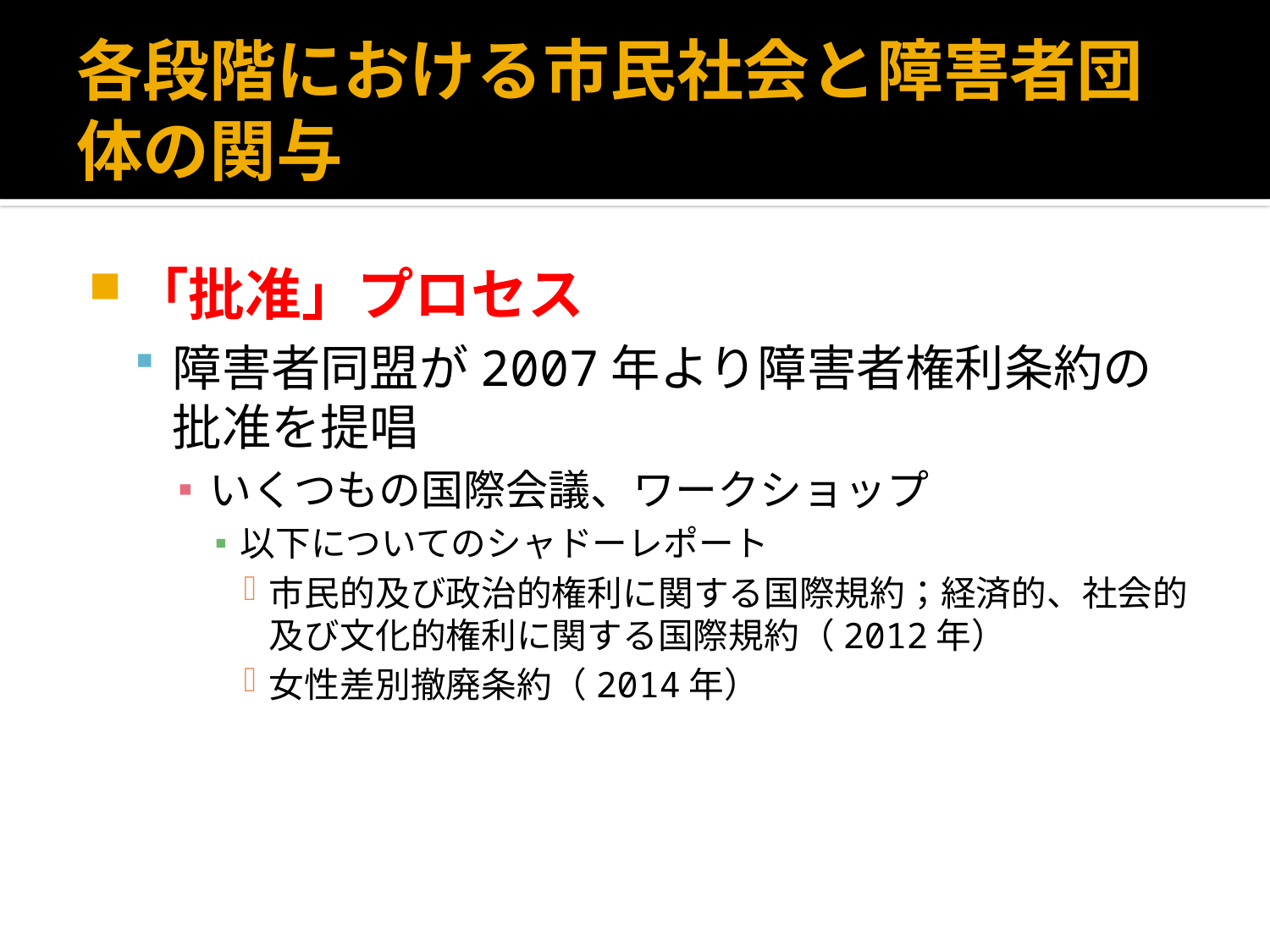

# 各段階における市民社会と障害者団体の関与
「批准」プロセス
障害者同盟が2007年より障害者権利条約の批准を提唱
いくつもの国際会議、ワークショップ
以下についてのシャドーレポート
市民的及び政治的権利に関する国際規約；経済的、社会的及び文化的権利に関する国際規約（2012年）
女性差別撤廃条約（2014年）